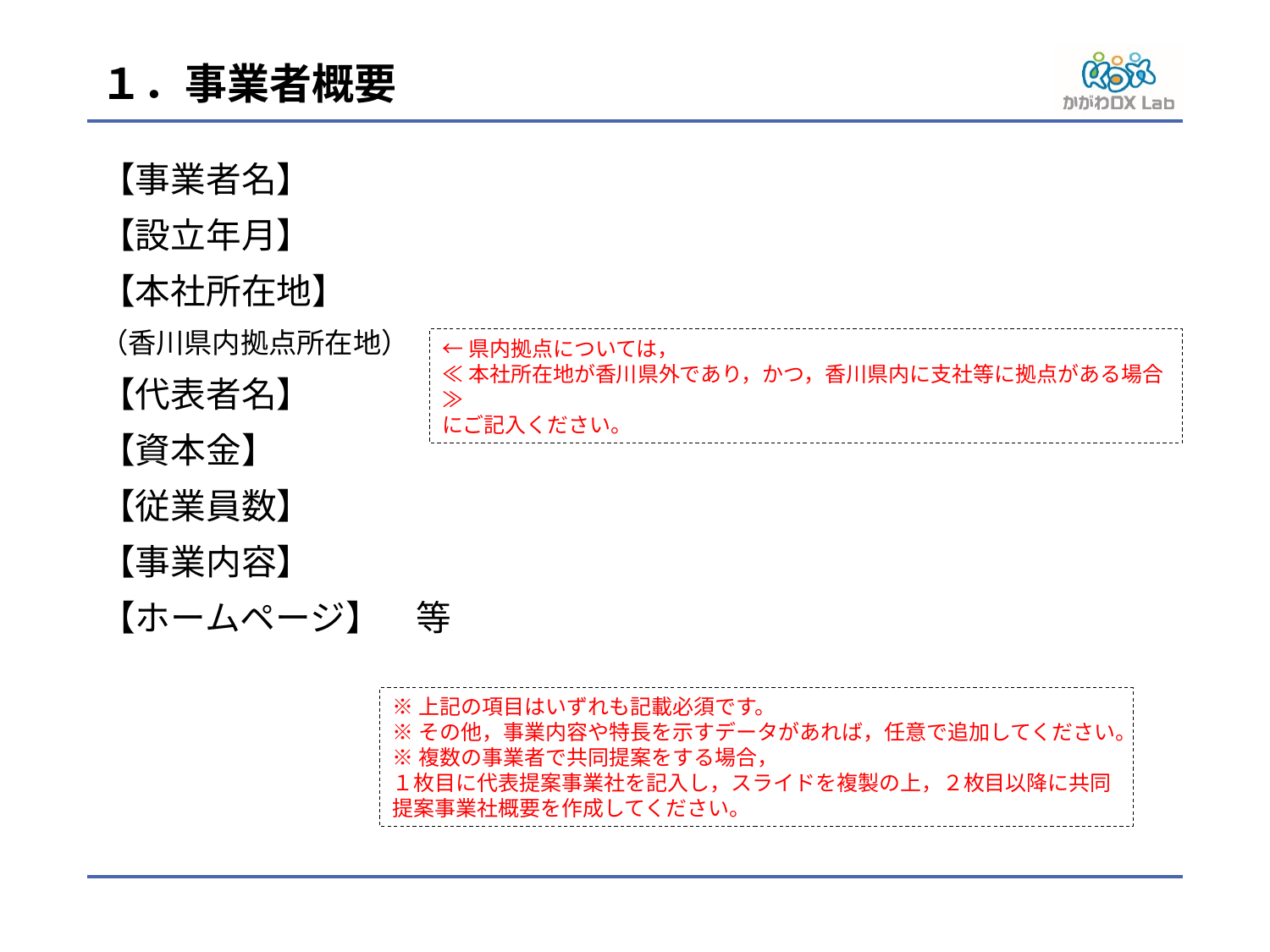

# １．事業者概要
【事業者名】
【設立年月】
【本社所在地】
（香川県内拠点所在地）
【代表者名】
【資本金】
【従業員数】
【事業内容】
【ホームページ】　等

←県内拠点については，
≪本社所在地が香川県外であり，かつ，香川県内に支社等に拠点がある場合≫
にご記入ください。
※上記の項目はいずれも記載必須です。
※その他，事業内容や特長を示すデータがあれば，任意で追加してください。
※複数の事業者で共同提案をする場合，
１枚目に代表提案事業社を記入し，スライドを複製の上，２枚目以降に共同提案事業社概要を作成してください。